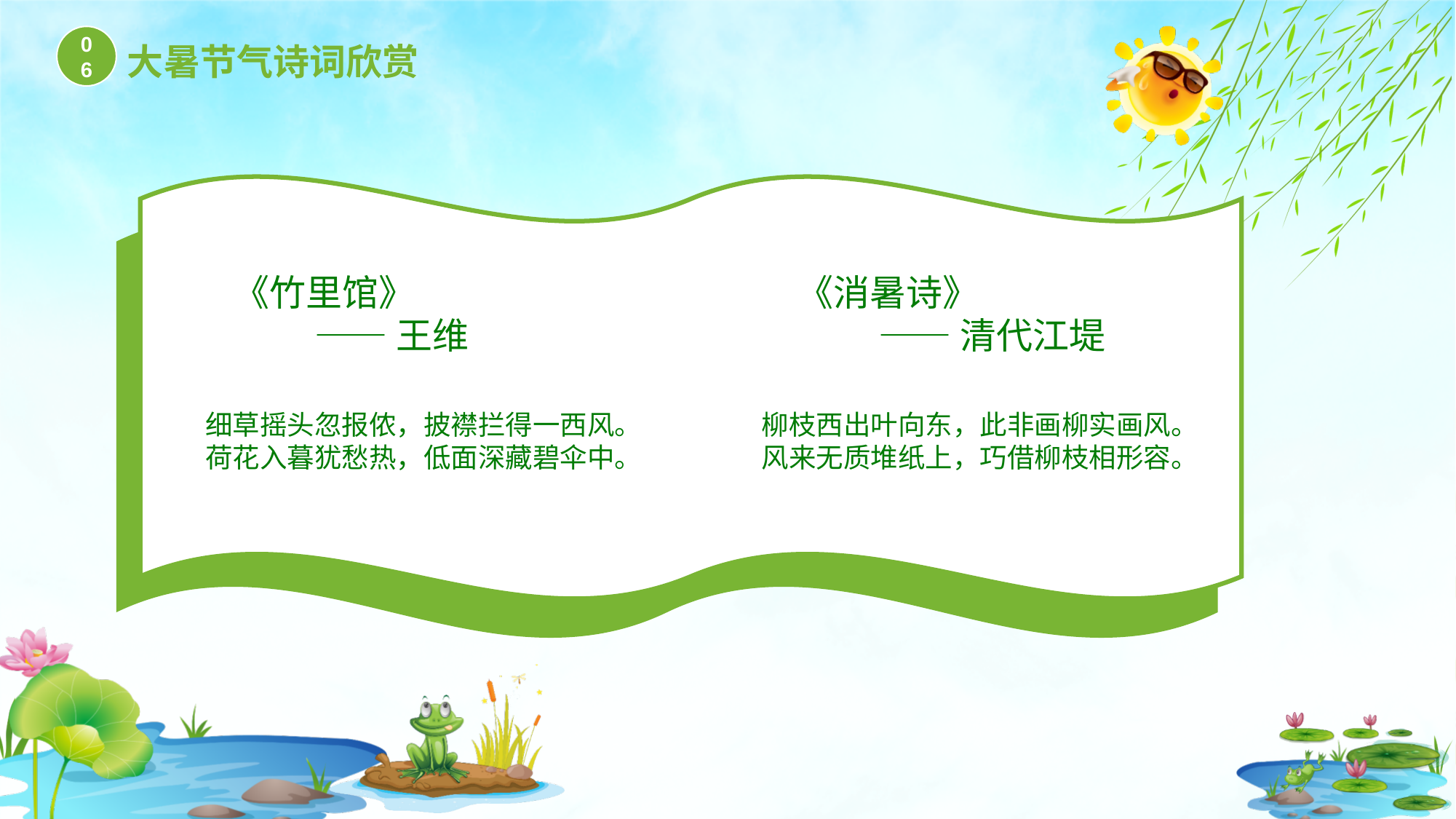

06
大暑节气诗词欣赏

《竹里馆》
          ——王维
《消暑诗》
          ——清代江堤
柳枝西出叶向东，此非画柳实画风。
风来无质堆纸上，巧借柳枝相形容。
细草摇头忽报侬，披襟拦得一西风。
荷花入暮犹愁热，低面深藏碧伞中。